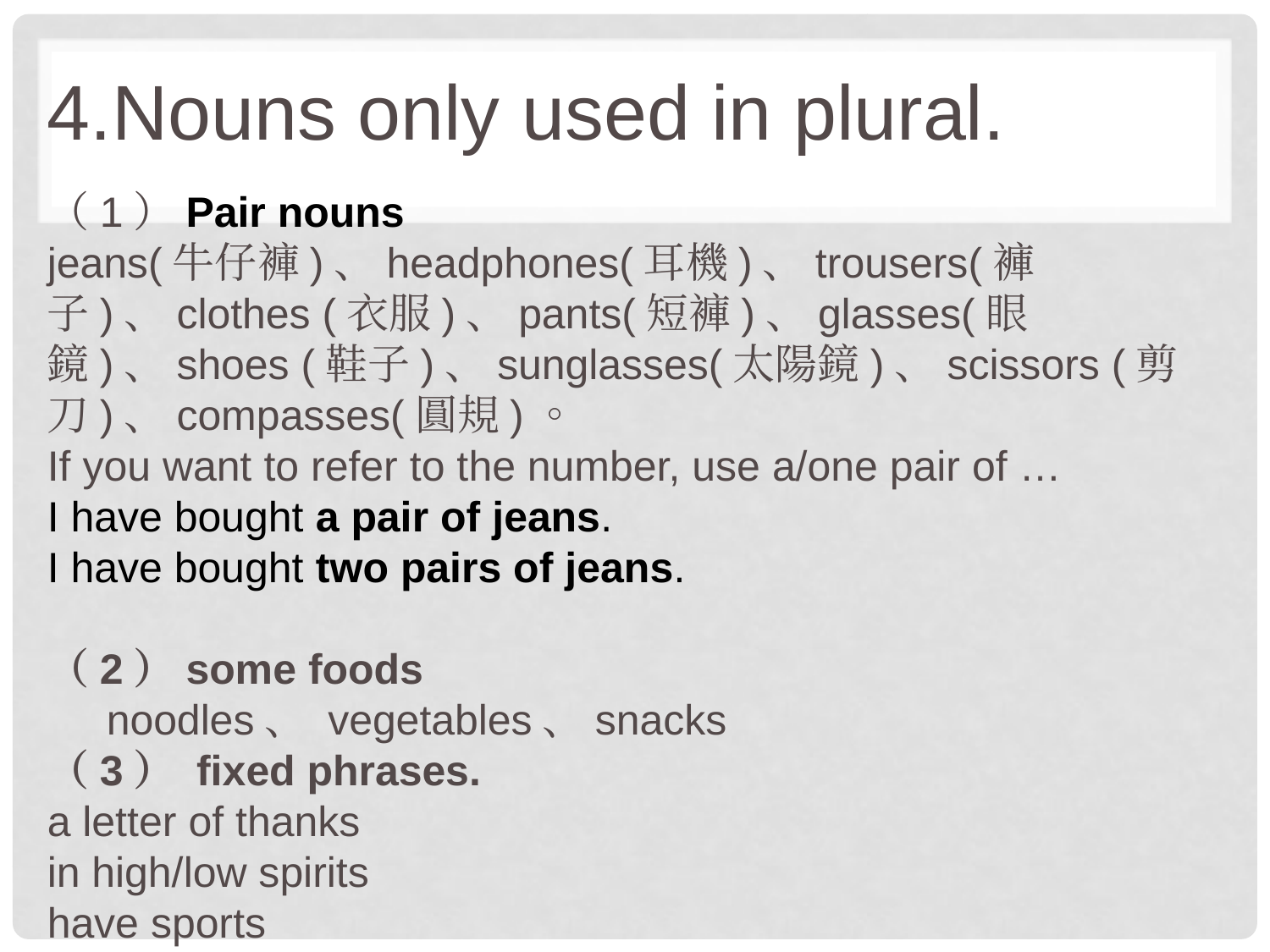

4.Nouns only used in plural.

（1）Pair nouns
jeans(牛仔褲)、headphones(耳機)、trousers(褲子)、clothes (衣服)、pants(短褲)、glasses(眼鏡)、shoes (鞋子)、sunglasses(太陽鏡)、scissors (剪刀)、compasses(圓規)。
If you want to refer to the number, use a/one pair of …
I have bought a pair of jeans.
I have bought two pairs of jeans.

（2）some foods
     noodles、 vegetables、snacks
（3） fixed phrases.
a letter of thanks
in high/low spirits
have sports